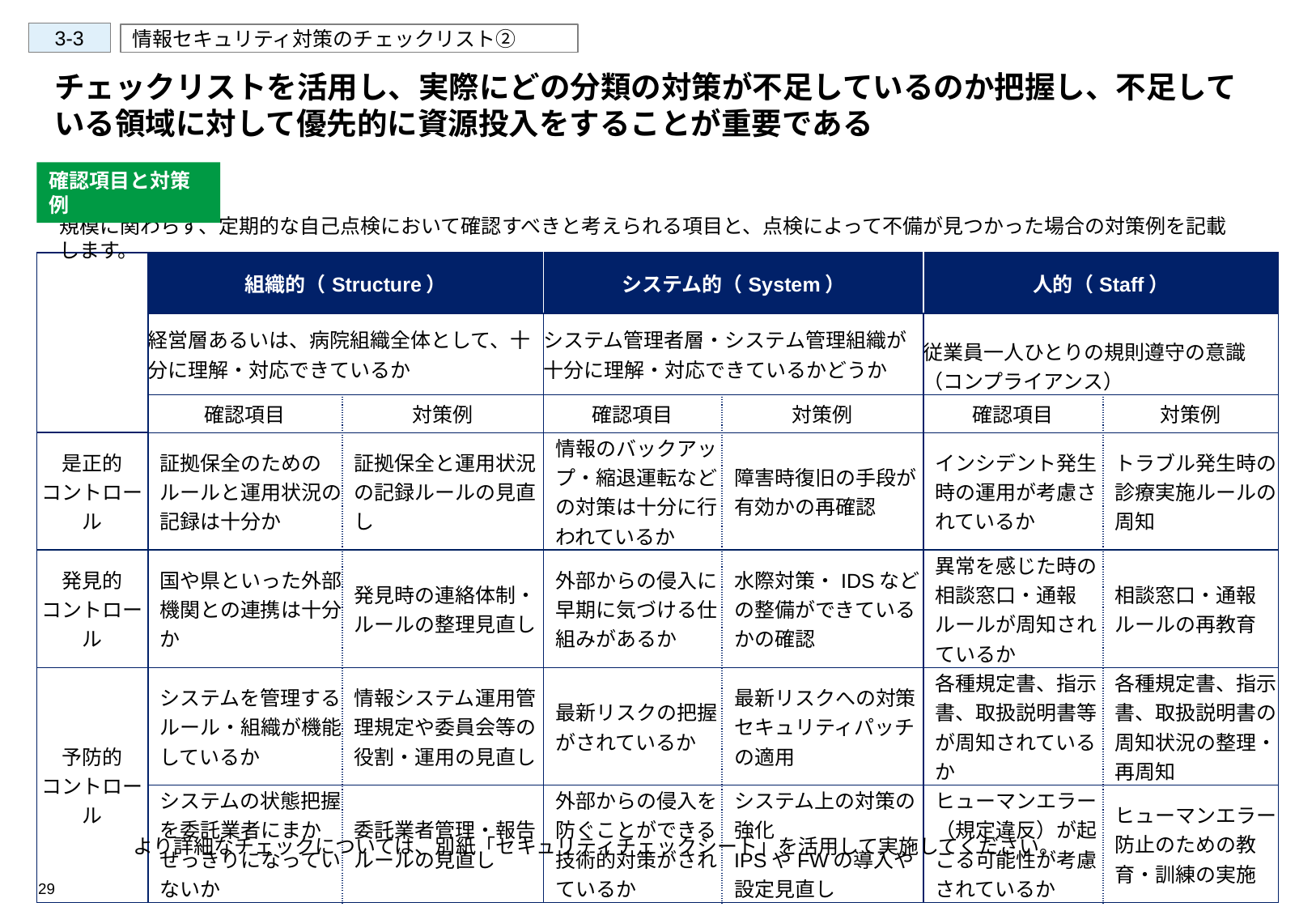

3-3
情報セキュリティ対策のチェックリスト②
# チェックリストを活用し、実際にどの分類の対策が不足しているのか把握し、不足している領域に対して優先的に資源投入をすることが重要である
確認項目と対策例
規模に関わらず、定期的な自己点検において確認すべきと考えられる項目と、点検によって不備が見つかった場合の対策例を記載します。
|  | 組織的（Structure） |  | システム的（System） |  | 人的（Staff） |  |
| --- | --- | --- | --- | --- | --- | --- |
|  | 経営層あるいは、病院組織全体として、十分に理解・対応できているか |  | システム管理者層・システム管理組織が十分に理解・対応できているかどうか |  | 従業員一人ひとりの規則遵守の意識（コンプライアンス） |  |
|  | 確認項目 | 対策例 | 確認項目 | 対策例 | 確認項目 | 対策例 |
| 是正的 コントロール | 証拠保全のためのルールと運用状況の記録は十分か | 証拠保全と運用状況の記録ルールの見直し | 情報のバックアップ・縮退運転などの対策は十分に行われているか | 障害時復旧の手段が有効かの再確認 | インシデント発生時の運用が考慮されているか | トラブル発生時の診療実施ルールの周知 |
| 発見的 コントロール | 国や県といった外部機関との連携は十分か | 発見時の連絡体制・ルールの整理見直し | 外部からの侵入に早期に気づける仕組みがあるか | 水際対策・IDSなどの整備ができているかの確認 | 異常を感じた時の相談窓口・通報ルールが周知されているか | 相談窓口・通報ルールの再教育 |
| 予防的 コントロール | システムを管理するルール・組織が機能しているか | 情報システム運用管理規定や委員会等の役割・運用の見直し | 最新リスクの把握がされているか | 最新リスクへの対策 セキュリティパッチの適用 | 各種規定書、指示書、取扱説明書等が周知されているか | 各種規定書、指示書、取扱説明書の周知状況の整理・再周知 |
|  | システムの状態把握を委託業者にまかせっきりになっていないか | 委託業者管理・報告ルールの見直し | 外部からの侵入を防ぐことができる技術的対策がされているか | システム上の対策の強化 IPSやFWの導入や設定見直し | ヒューマンエラー（規定違反）が起こる可能性が考慮されているか | ヒューマンエラー防止のための教育・訓練の実施 |
より詳細なチェックについては、別紙「セキュリティチェックシート」を活用して実施してください。
29